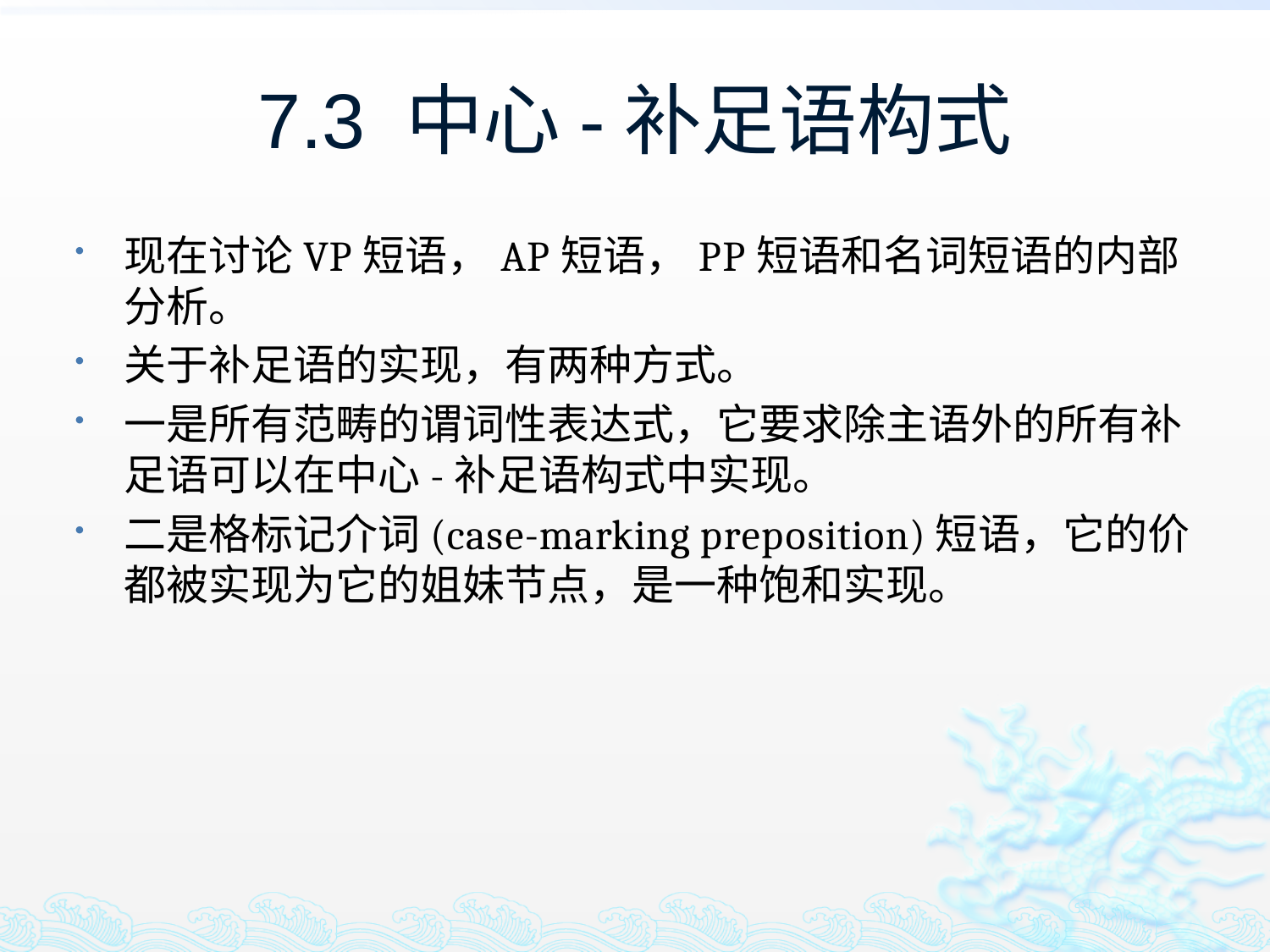

# 7.3 中心-补足语构式
现在讨论VP短语，AP短语，PP短语和名词短语的内部分析。
关于补足语的实现，有两种方式。
一是所有范畴的谓词性表达式，它要求除主语外的所有补足语可以在中心-补足语构式中实现。
二是格标记介词(case-marking preposition)短语，它的价都被实现为它的姐妹节点，是一种饱和实现。